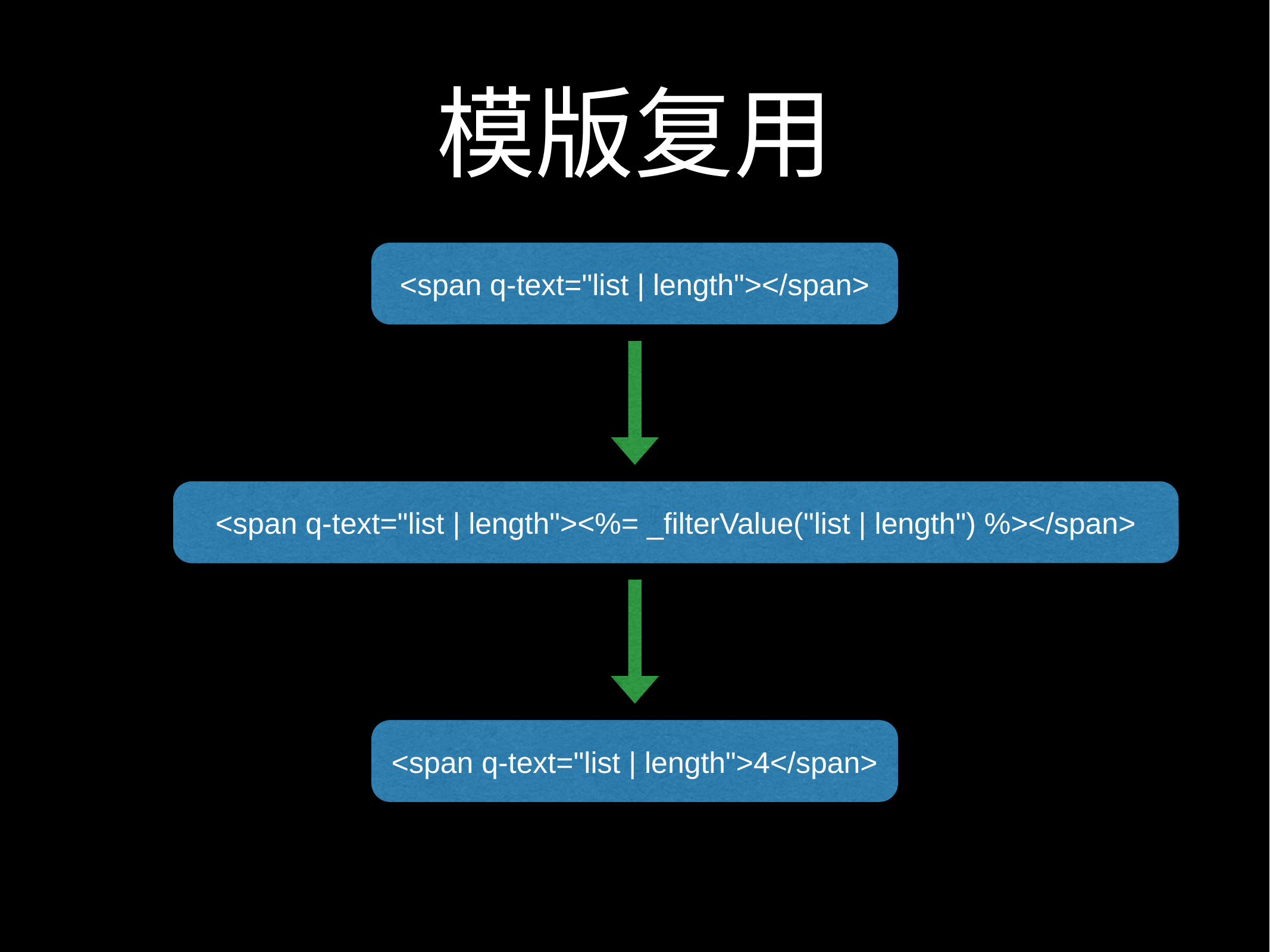

# 模版复用
<span q-text="list | length"></span>

编译
<span q-text="list | length"><%= _filterValue("list | length") %></span>

data
<span q-text="list | length">4</span>